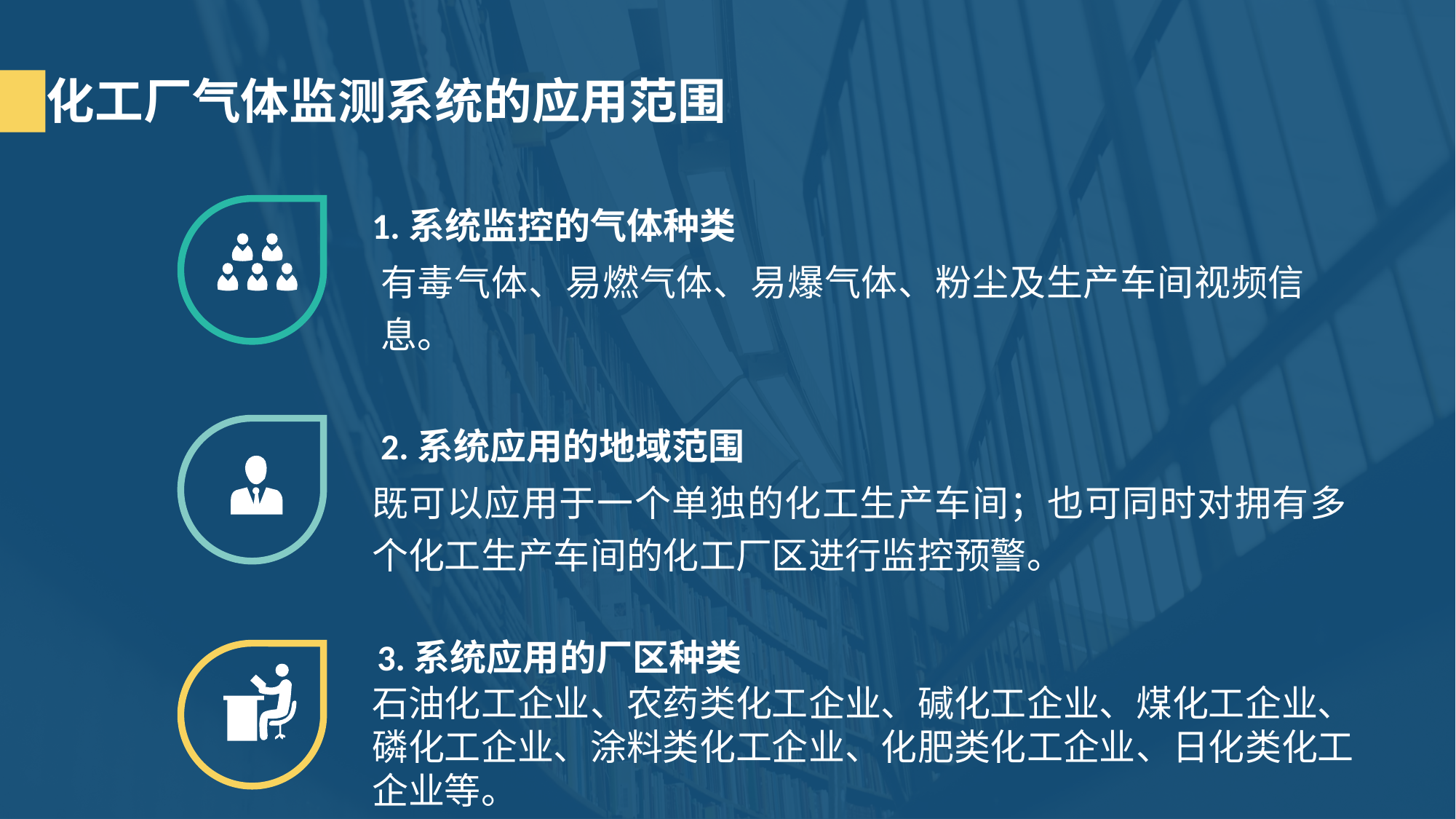

化工厂气体监测系统的应用范围
1.系统监控的气体种类

有毒气体、易燃气体、易爆气体、粉尘及生产车间视频信息。
2.系统应用的地域范围

既可以应用于一个单独的化工生产车间；也可同时对拥有多个化工生产车间的化工厂区进行监控预警。
3.系统应用的厂区种类

石油化工企业、农药类化工企业、碱化工企业、煤化工企业、磷化工企业、涂料类化工企业、化肥类化工企业、日化类化工企业等。